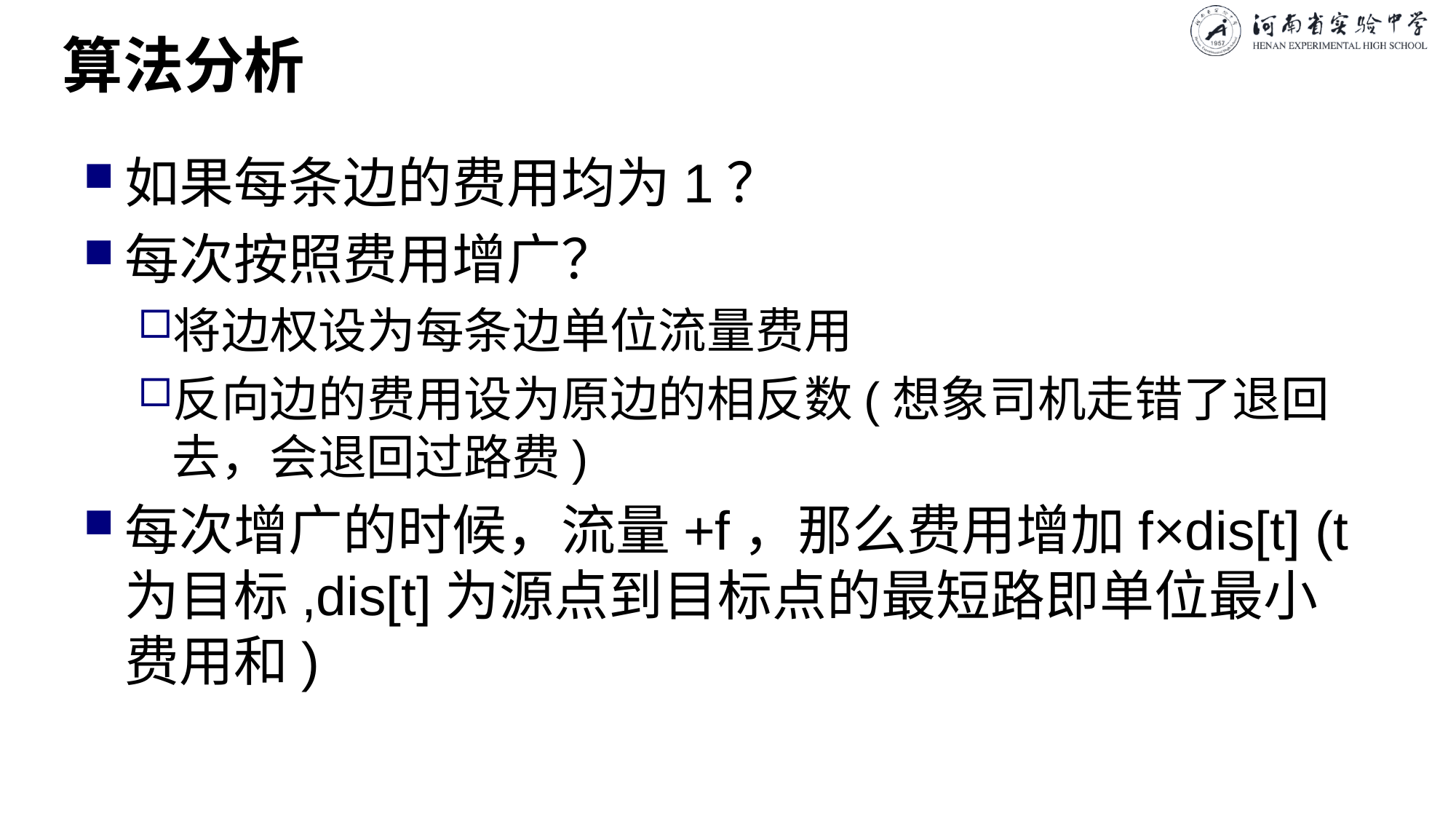

# 算法分析
如果每条边的费用均为1？
每次按照费用增广？
将边权设为每条边单位流量费用
反向边的费用设为原边的相反数(想象司机走错了退回去，会退回过路费)
每次增广的时候，流量+f，那么费用增加f×dis[t] (t为目标,dis[t]为源点到目标点的最短路即单位最小费用和)